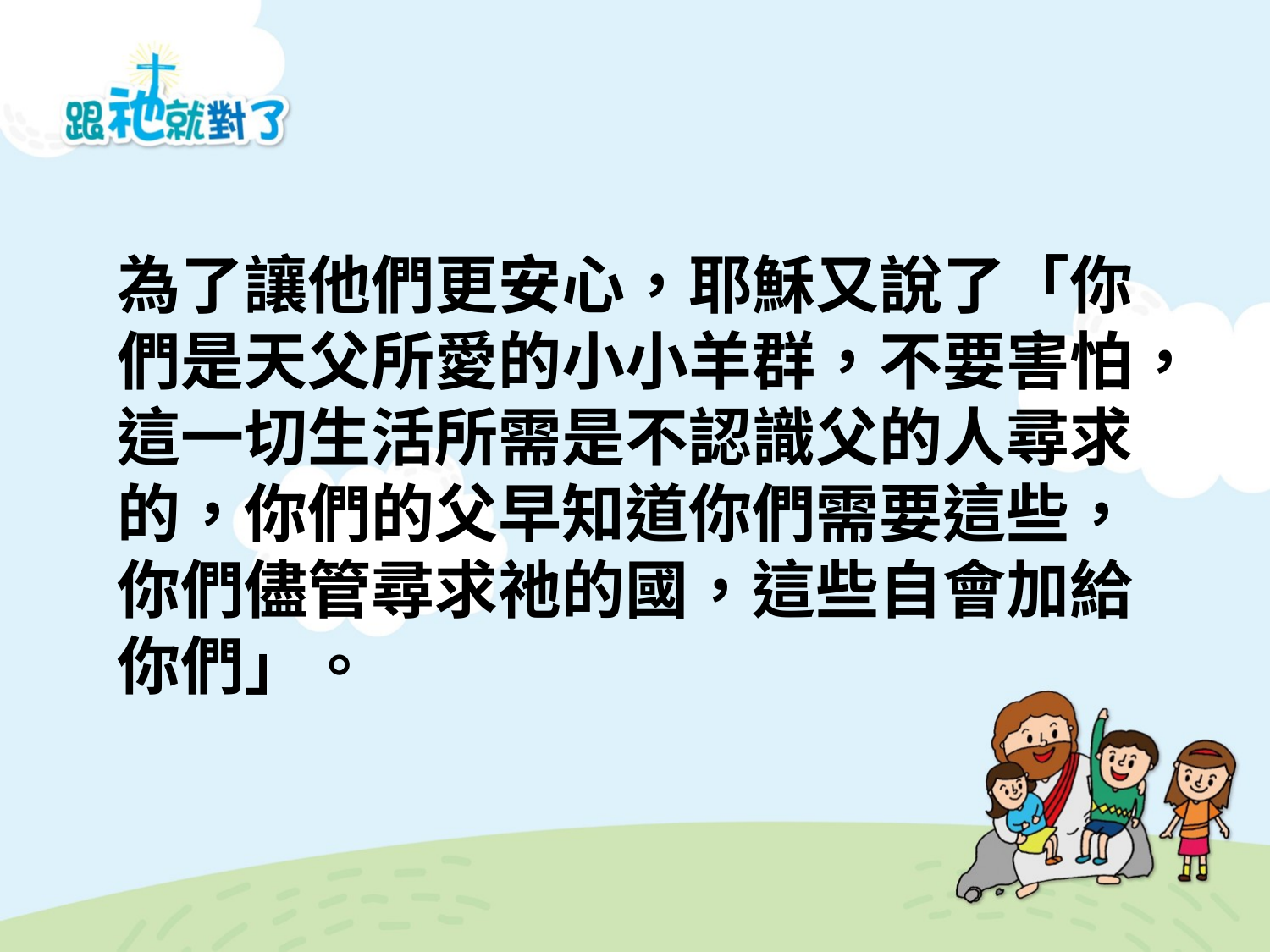

為了讓他們更安心，耶穌又說了「你們是天父所愛的小小羊群，不要害怕，這一切生活所需是不認識父的人尋求的，你們的父早知道你們需要這些，你們儘管尋求祂的國，這些自會加給你們」。